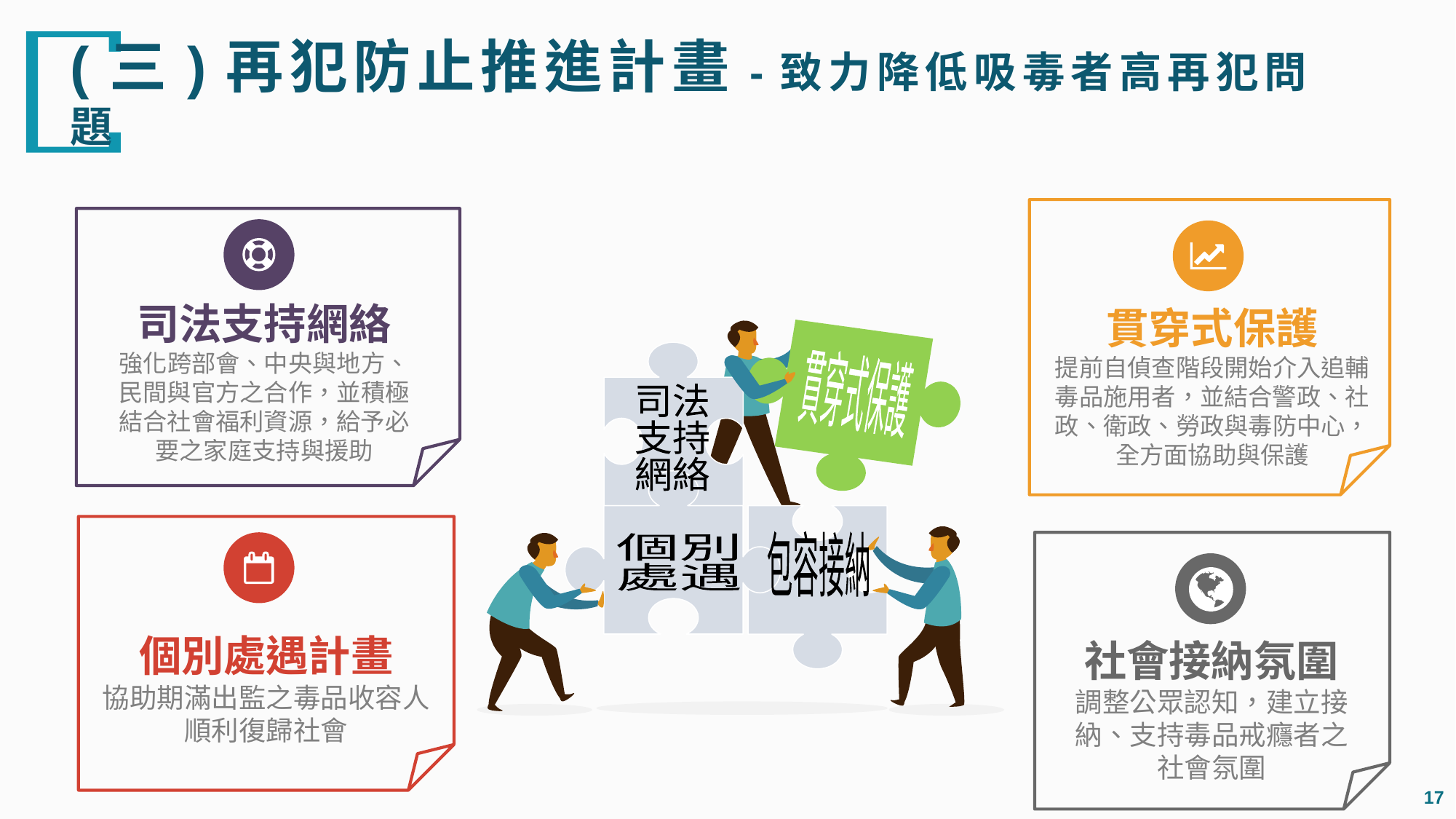

(三)再犯防止推進計畫-致力降低吸毒者高再犯問題

司法支持網絡
強化跨部會、中央與地方、民間與官方之合作，並積極結合社會福利資源，給予必要之家庭支持與援助
貫穿式保護
提前自偵查階段開始介入追輔毒品施用者，並結合警政、社政、衛政、勞政與毒防中心，
全方面協助與保護

貫穿式保護
司法
支持
網絡
包容接納
個別
處遇

個別處遇計畫
協助期滿出監之毒品收容人
順利復歸社會
社會接納氛圍
調整公眾認知，建立接納、支持毒品戒癮者之社會氛圍
17